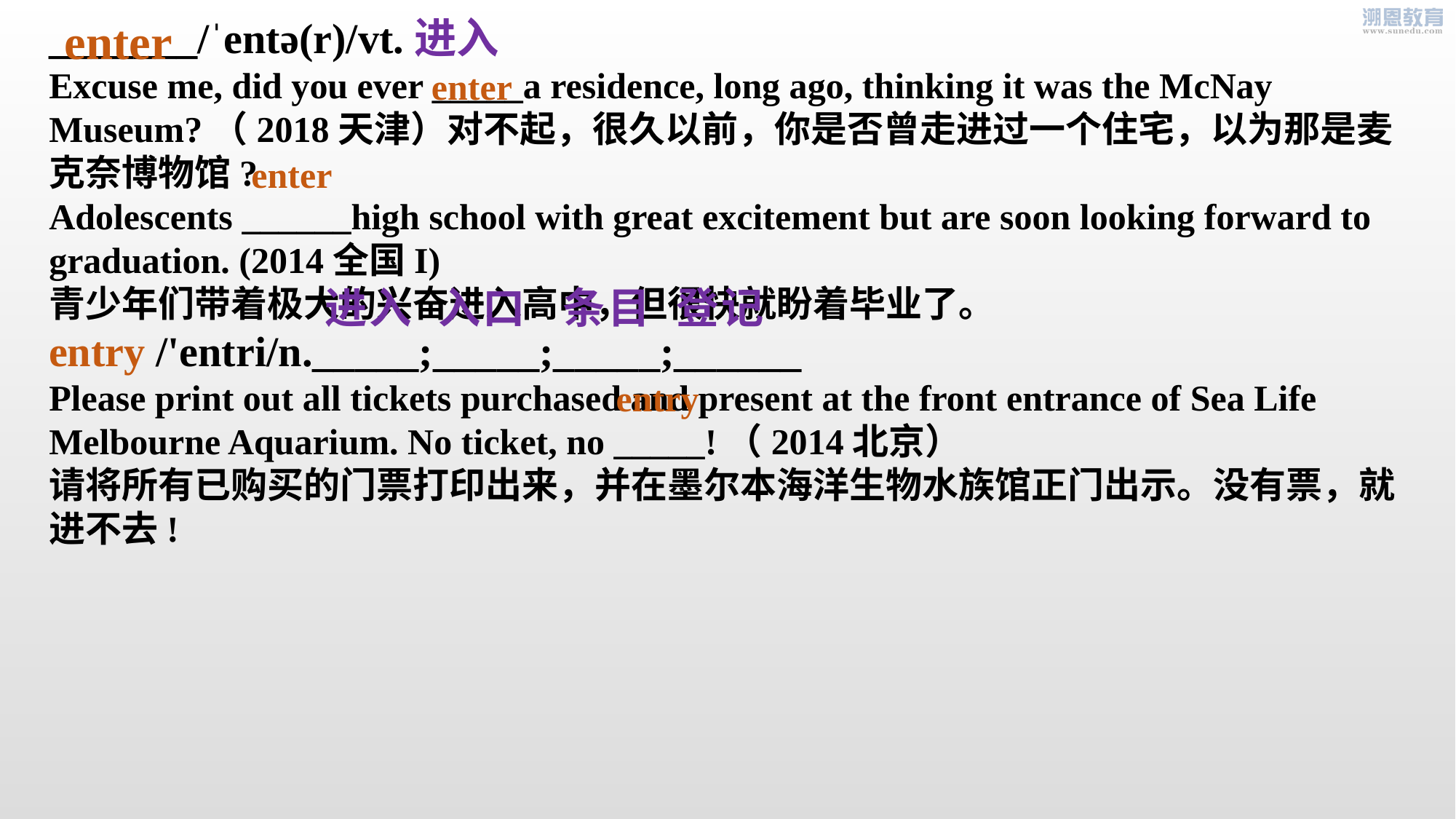

_______/ˈentə(r)/vt.进入
Excuse me, did you ever _____a residence, long ago, thinking it was the McNay Museum?（2018天津）对不起，很久以前，你是否曾走进过一个住宅，以为那是麦克奈博物馆?
Adolescents ______high school with great excitement but are soon looking forward to graduation. (2014全国I)
青少年们带着极大的兴奋进入高中，但很快就盼着毕业了。
entry /'entri/n._____;_____;_____;______
Please print out all tickets purchased and present at the front entrance of Sea Life Melbourne Aquarium. No ticket, no _____!（2014北京）
请将所有已购买的门票打印出来，并在墨尔本海洋生物水族馆正门出示。没有票，就进不去!

enter
enter
enter
进入  入口   条目  登记
entry